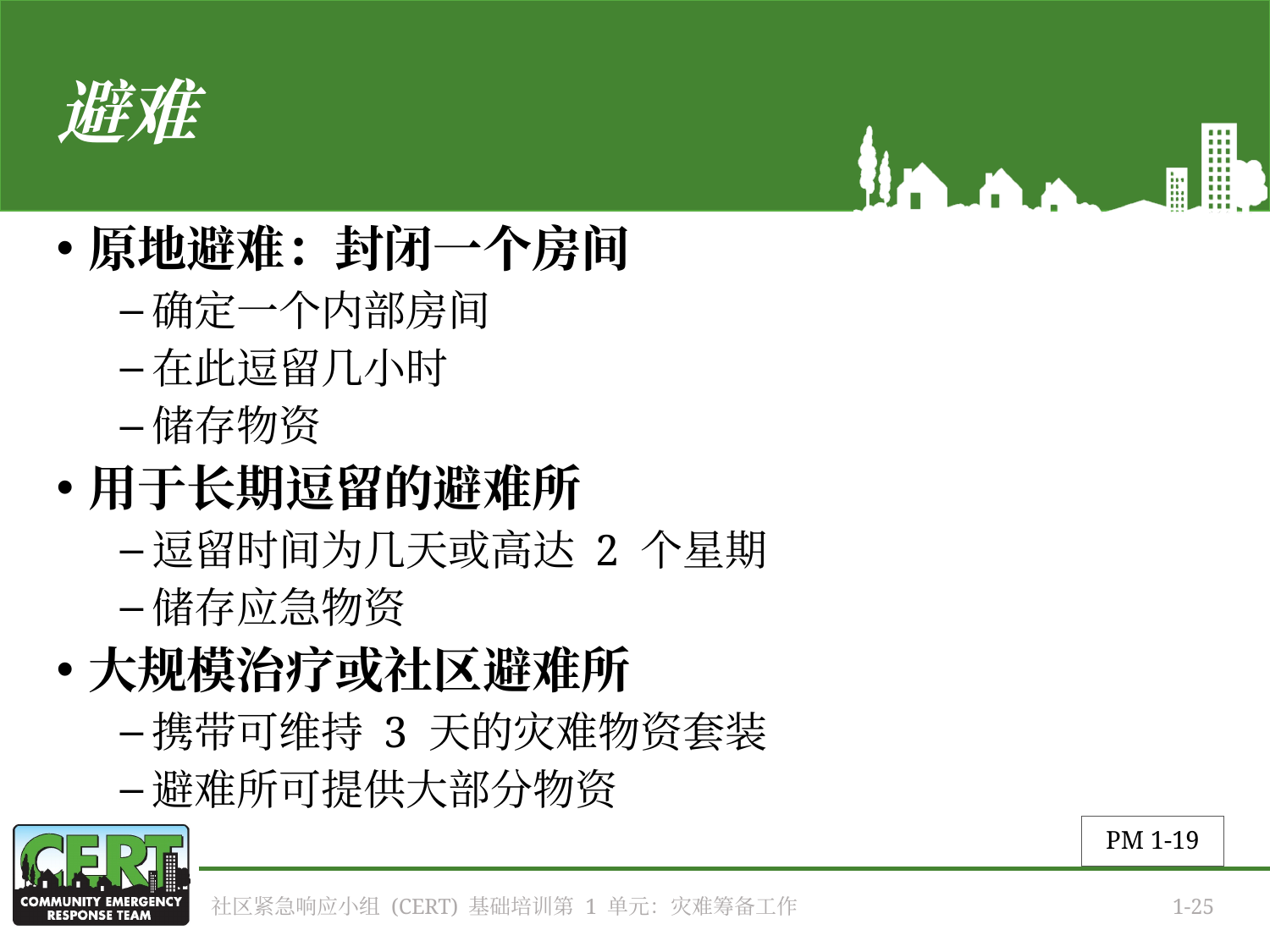

# 避难
原地避难：封闭一个房间
确定一个内部房间
在此逗留几小时
储存物资
用于长期逗留的避难所
逗留时间为几天或高达 2 个星期
储存应急物资
大规模治疗或社区避难所
携带可维持 3 天的灾难物资套装
避难所可提供大部分物资

PM 1-19
社区紧急响应小组 (CERT) 基础培训第 1 单元：灾难筹备工作
1-25